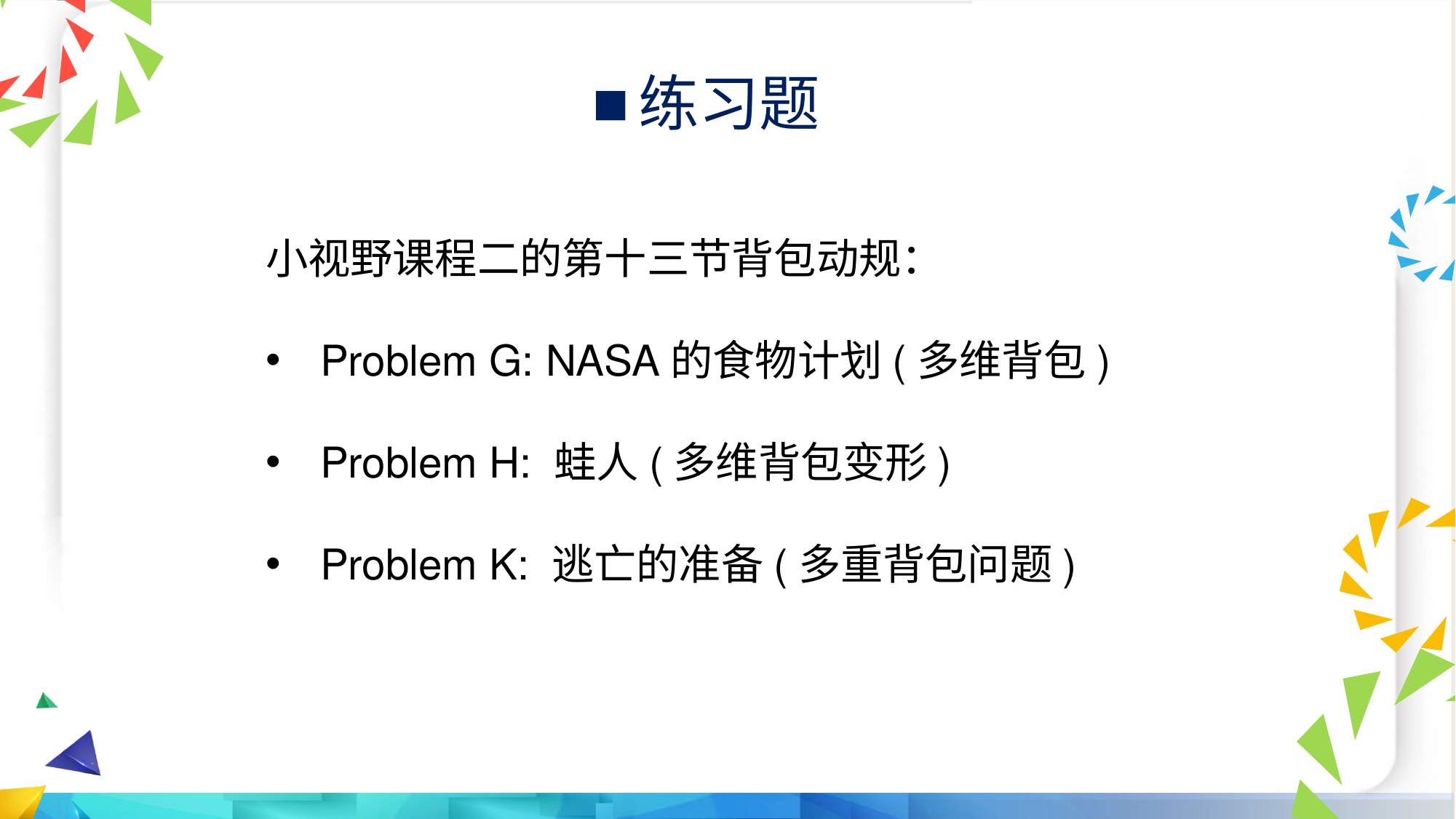

练习题
小视野课程二的第十三节背包动规：
Problem G: NASA的食物计划(多维背包)
Problem H: 蛙人(多维背包变形)
Problem K: 逃亡的准备(多重背包问题)